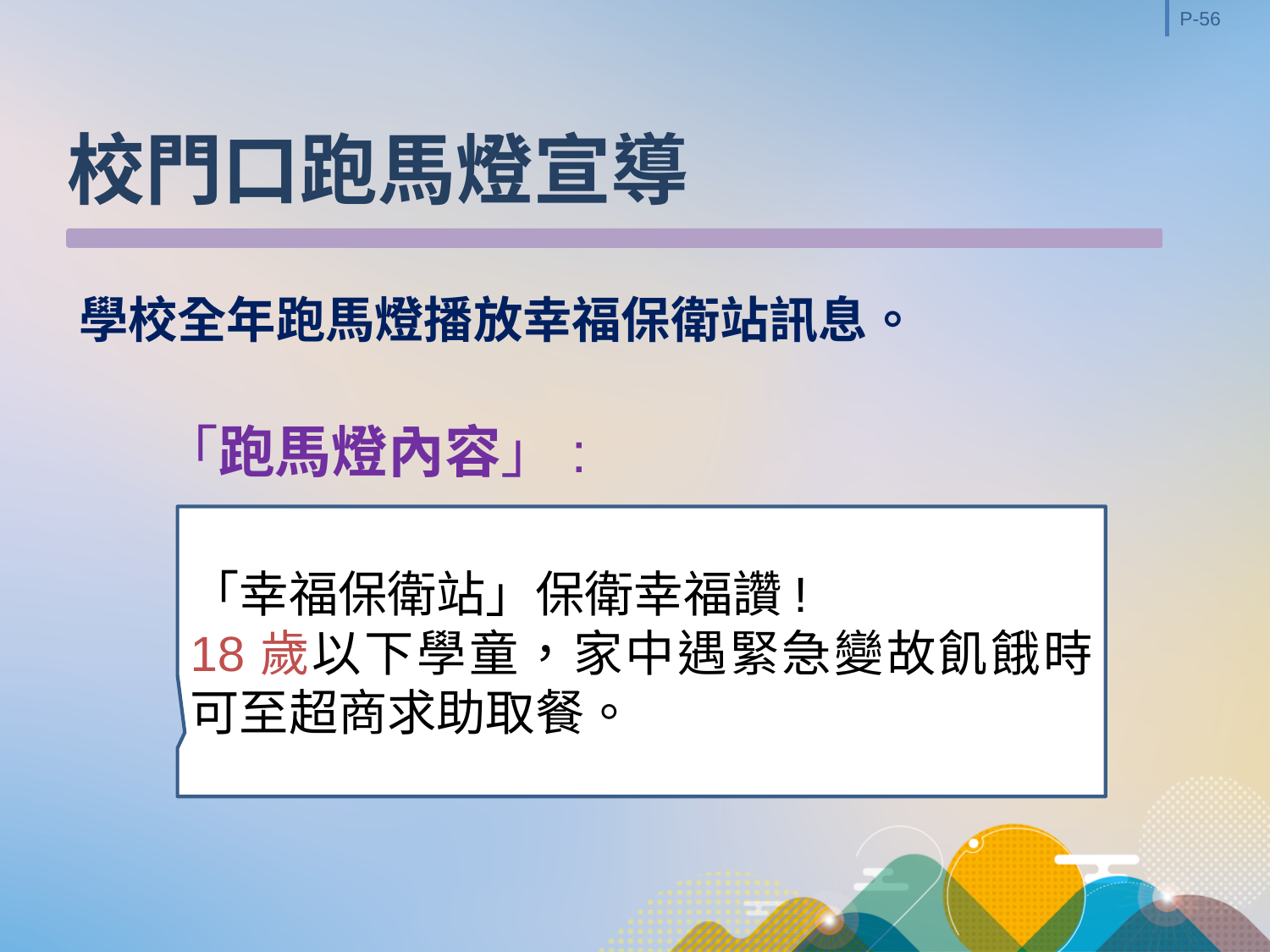

校門口跑馬燈宣導
學校全年跑馬燈播放幸福保衛站訊息。
「跑馬燈內容」:
「幸福保衛站」保衛幸福讚!
18歲以下學童，家中遇緊急變故飢餓時可至超商求助取餐。